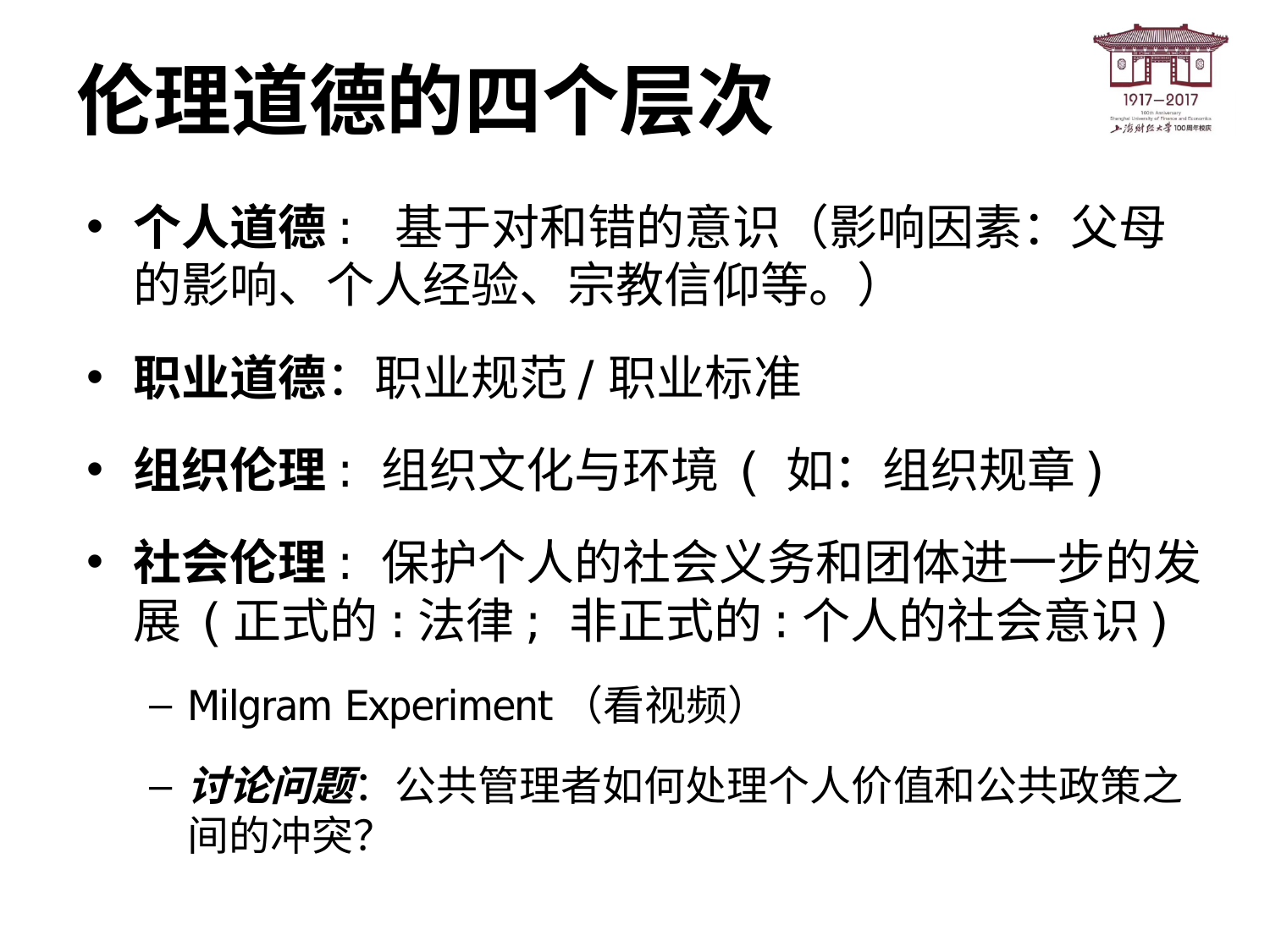

# 伦理道德的四个层次
个人道德:  基于对和错的意识（影响因素：父母的影响、个人经验、宗教信仰等。）
职业道德：职业规范/职业标准
组织伦理: 组织文化与环境 ( 如：组织规章)
社会伦理: 保护个人的社会义务和团体进一步的发展 (正式的:法律; 非正式的:个人的社会意识)
Milgram Experiment（看视频）
讨论问题：公共管理者如何处理个人价值和公共政策之间的冲突？